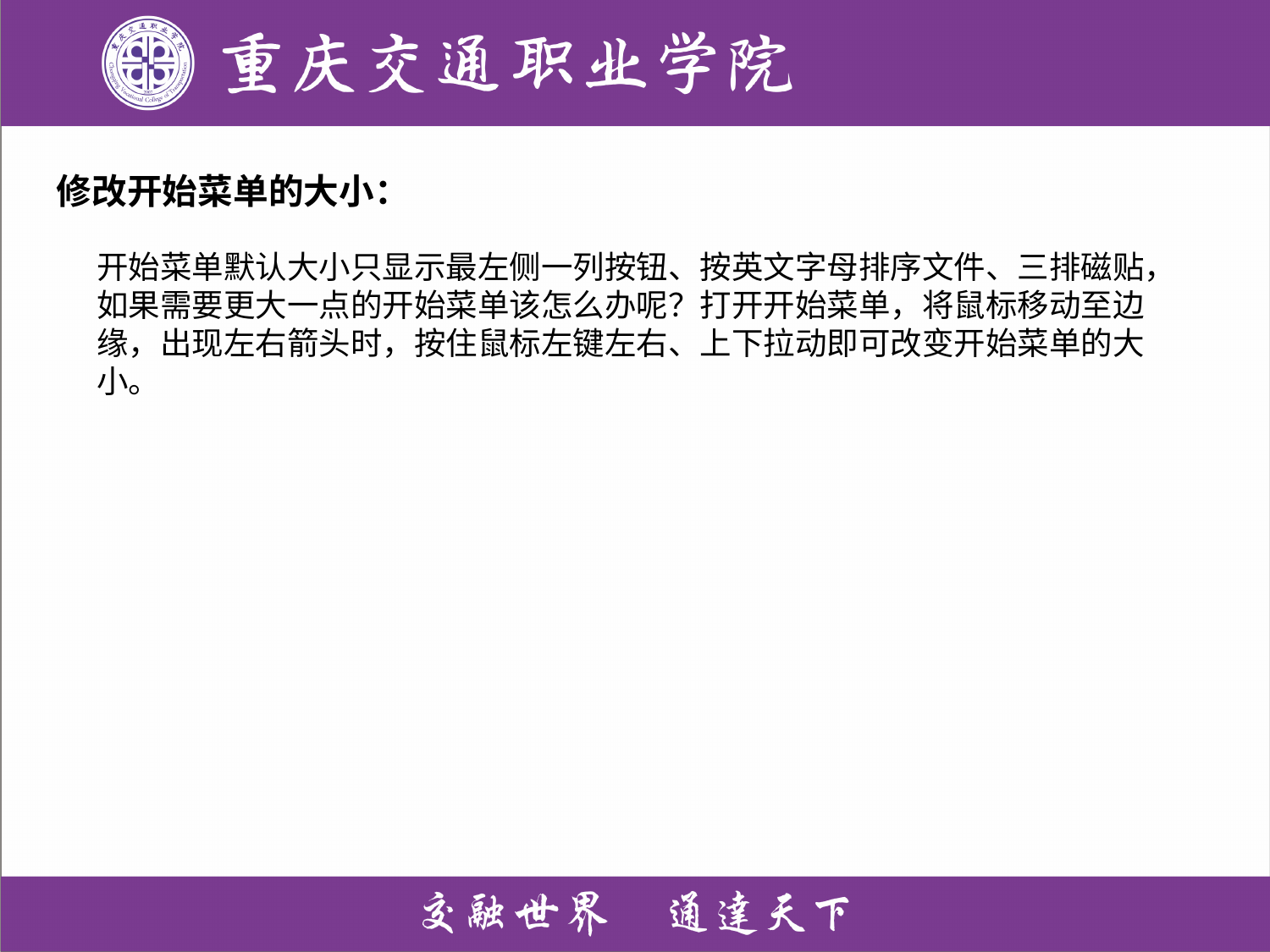

修改开始菜单的大小：
开始菜单默认大小只显示最左侧一列按钮、按英文字母排序文件、三排磁贴，如果需要更大一点的开始菜单该怎么办呢？打开开始菜单，将鼠标移动至边缘，出现左右箭头时，按住鼠标左键左右、上下拉动即可改变开始菜单的大小。